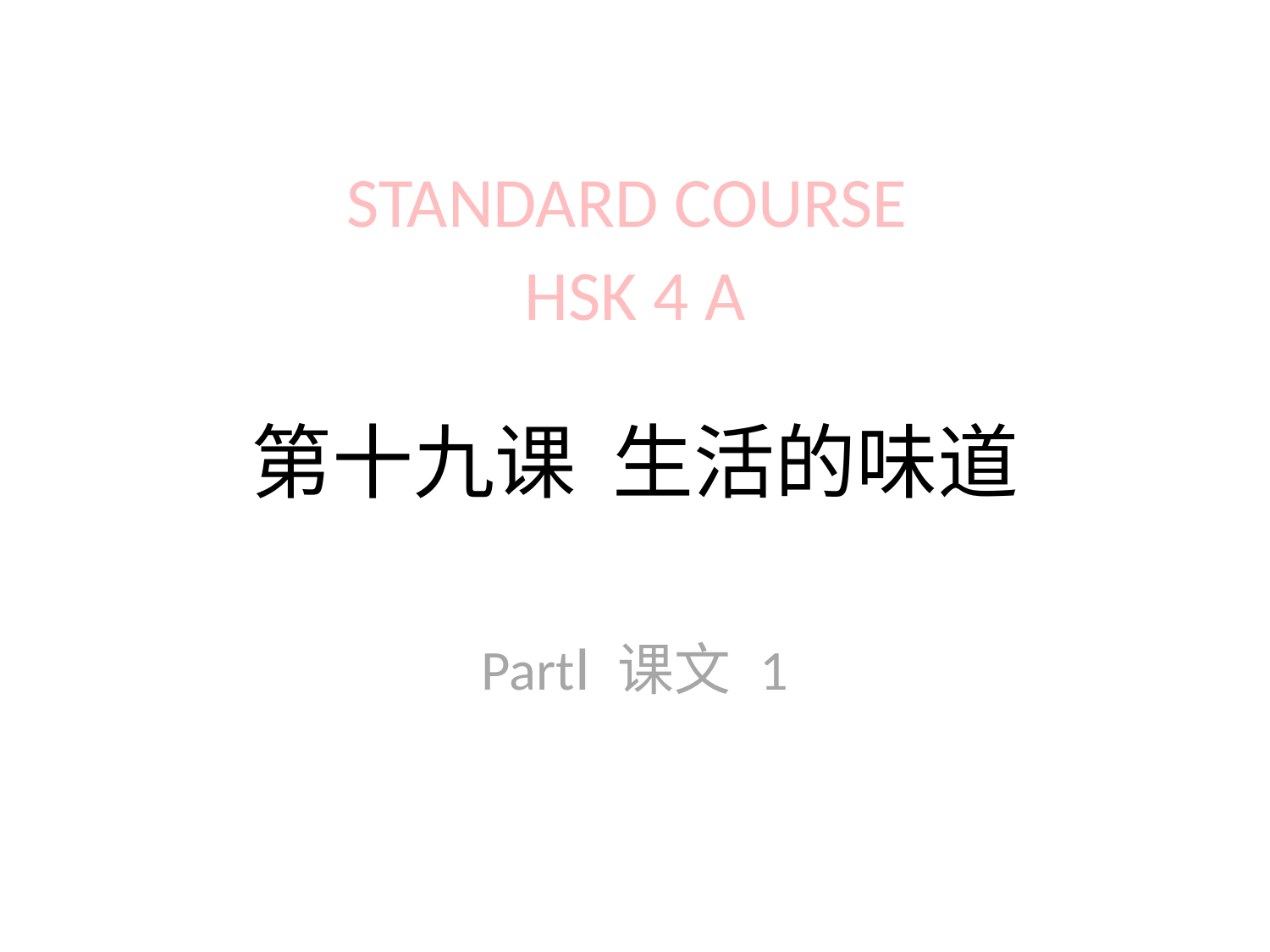

STANDARD COURSE
HSK 4 A
# 第十九课  生活的味道
PartⅠ 课文 1